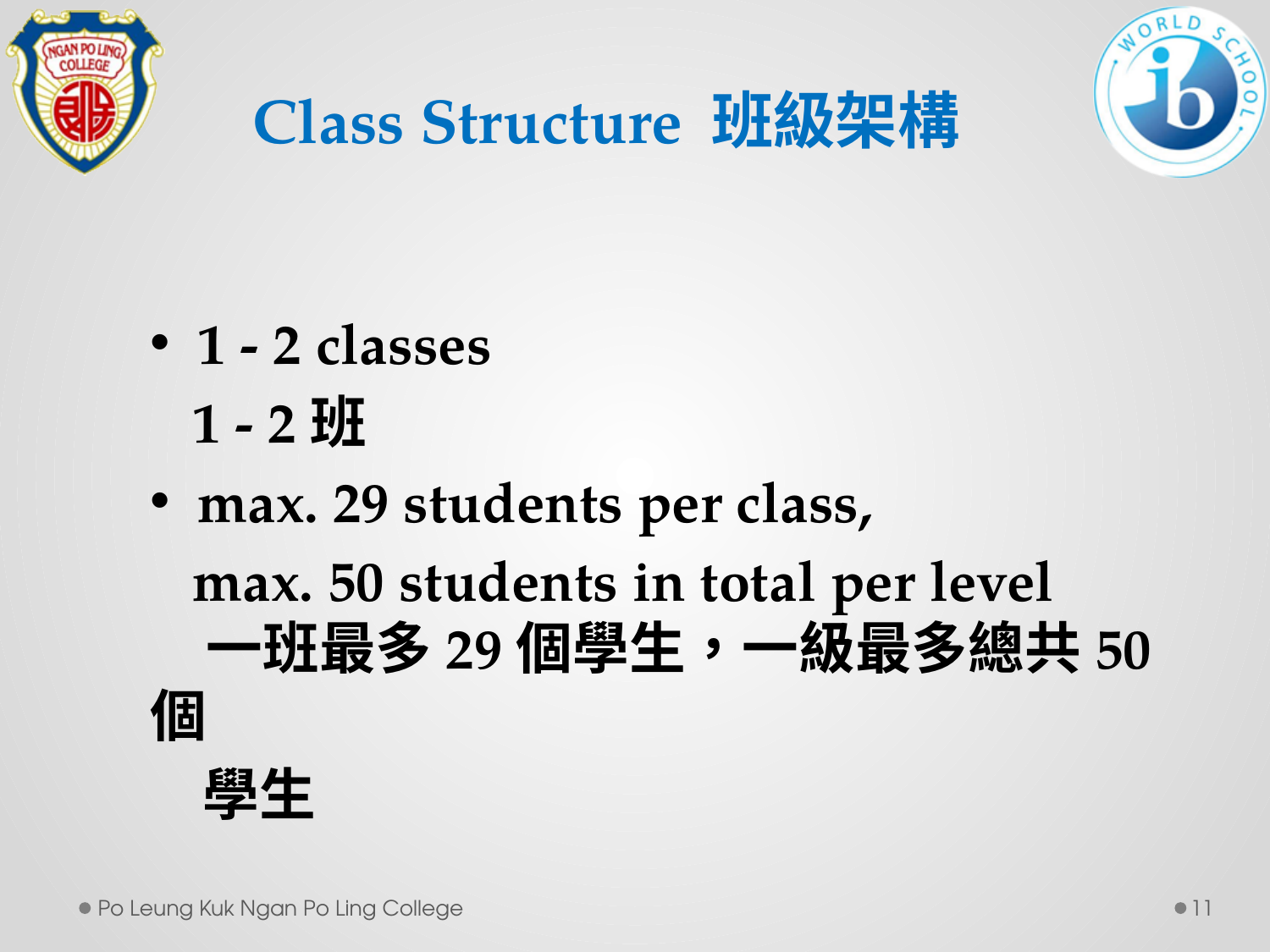

# Class Structure 班級架構

1 - 2 classes
   1 - 2班
max. 29 students per class,
   max. 50 students in total per level
   一班最多29個學生，一級最多總共50個
   學生

Po Leung Kuk Ngan Po Ling College
11